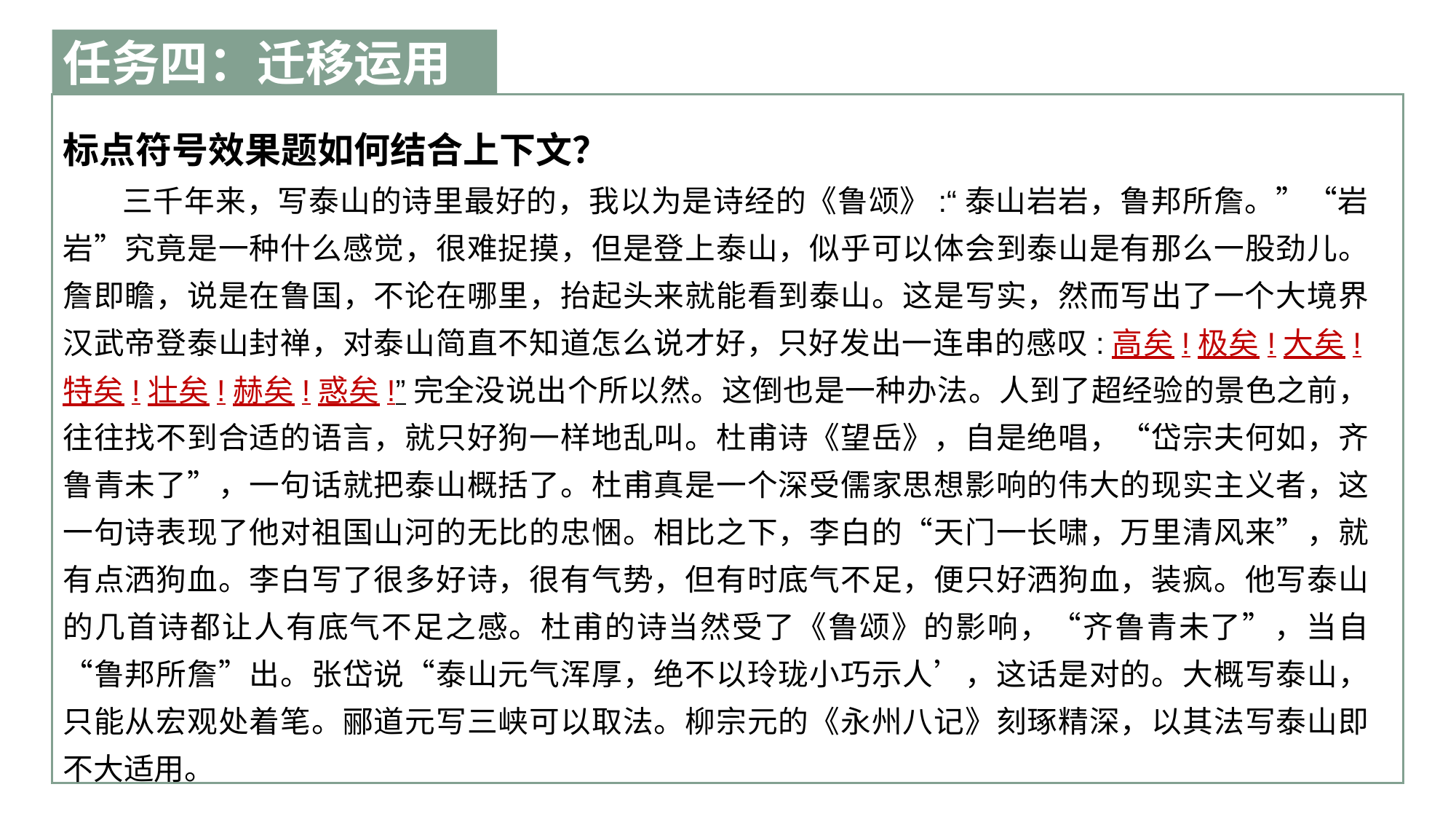

任务四：迁移运用

标点符号效果题如何结合上下文？
  三千年来，写泰山的诗里最好的，我以为是诗经的《鲁颂》:“泰山岩岩，鲁邦所詹。”“岩岩”究竟是一种什么感觉，很难捉摸，但是登上泰山，似乎可以体会到泰山是有那么一股劲儿。詹即瞻，说是在鲁国，不论在哪里，抬起头来就能看到泰山。这是写实，然而写出了一个大境界汉武帝登泰山封禅，对泰山简直不知道怎么说才好，只好发出一连串的感叹:高矣!极矣!大矣!特矣!壮矣!赫矣!惑矣!”完全没说出个所以然。这倒也是一种办法。人到了超经验的景色之前，往往找不到合适的语言，就只好狗一样地乱叫。杜甫诗《望岳》，自是绝唱，“岱宗夫何如，齐鲁青未了”，一句话就把泰山概括了。杜甫真是一个深受儒家思想影响的伟大的现实主义者，这一句诗表现了他对祖国山河的无比的忠悃。相比之下，李白的“天门一长啸，万里清风来”，就有点洒狗血。李白写了很多好诗，很有气势，但有时底气不足，便只好洒狗血，装疯。他写泰山的几首诗都让人有底气不足之感。杜甫的诗当然受了《鲁颂》的影响，“齐鲁青未了”，当自“鲁邦所詹”出。张岱说“泰山元气浑厚，绝不以玲珑小巧示人’，这话是对的。大概写泰山，只能从宏观处着笔。郦道元写三峡可以取法。柳宗元的《永州八记》刻琢精深，以其法写泰山即不大适用。

点击输入文本信息，简要陈述文本信息，字体大小可调节。点击输入文本信息，简要陈述文本信息，字体大小可调节。
点击输入文本信息，简要陈述文本信息，字体大小可调节。点击输入文本信息，简要陈述文本信息，字体大小可调节。